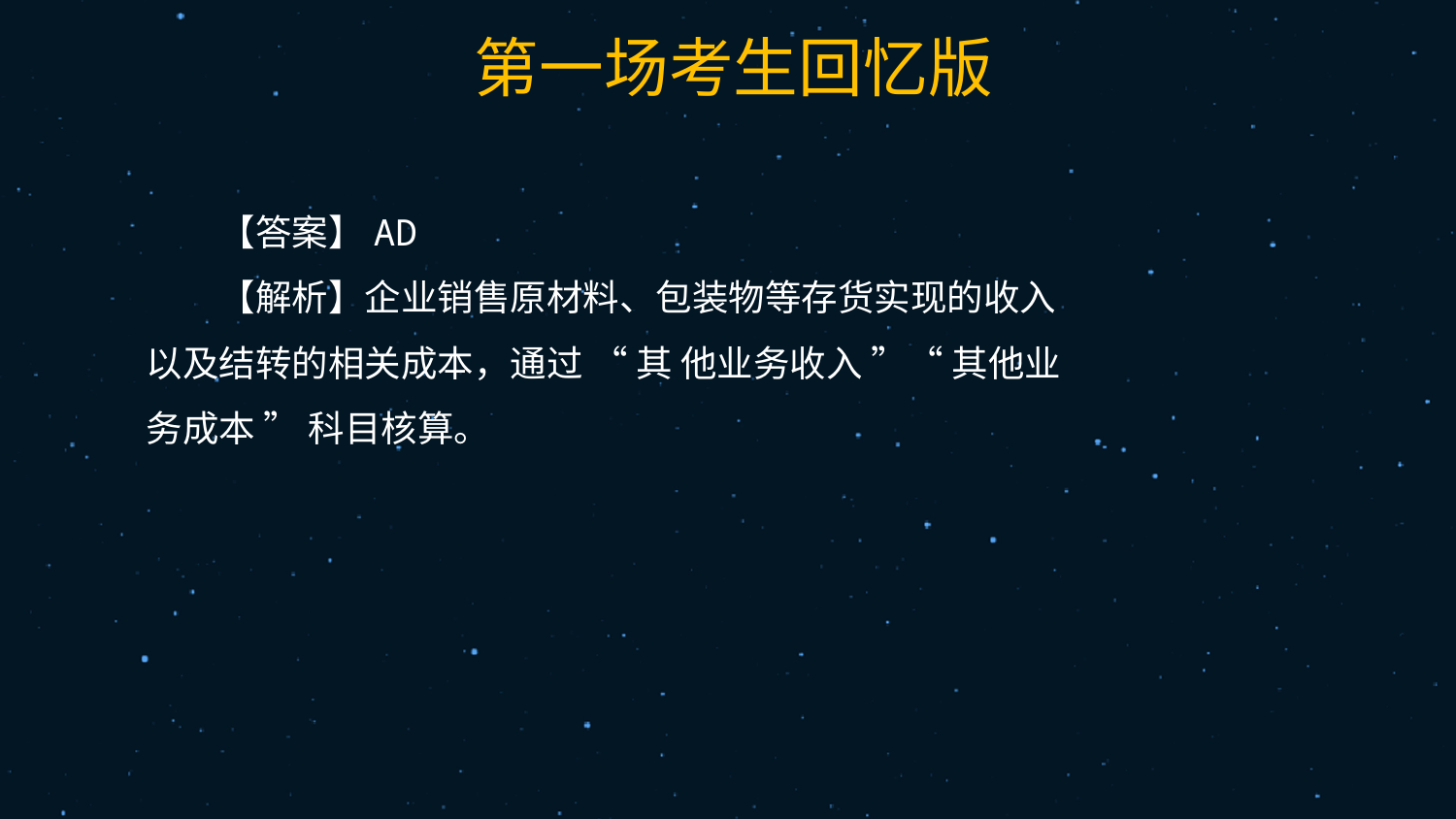

41
【答案】AD
【解析】企业销售原材料、包装物等存货实现的收入以及结转的相关成本，通过 “ 其 他业务收入 ”“ 其他业务成本 ” 科目核算。